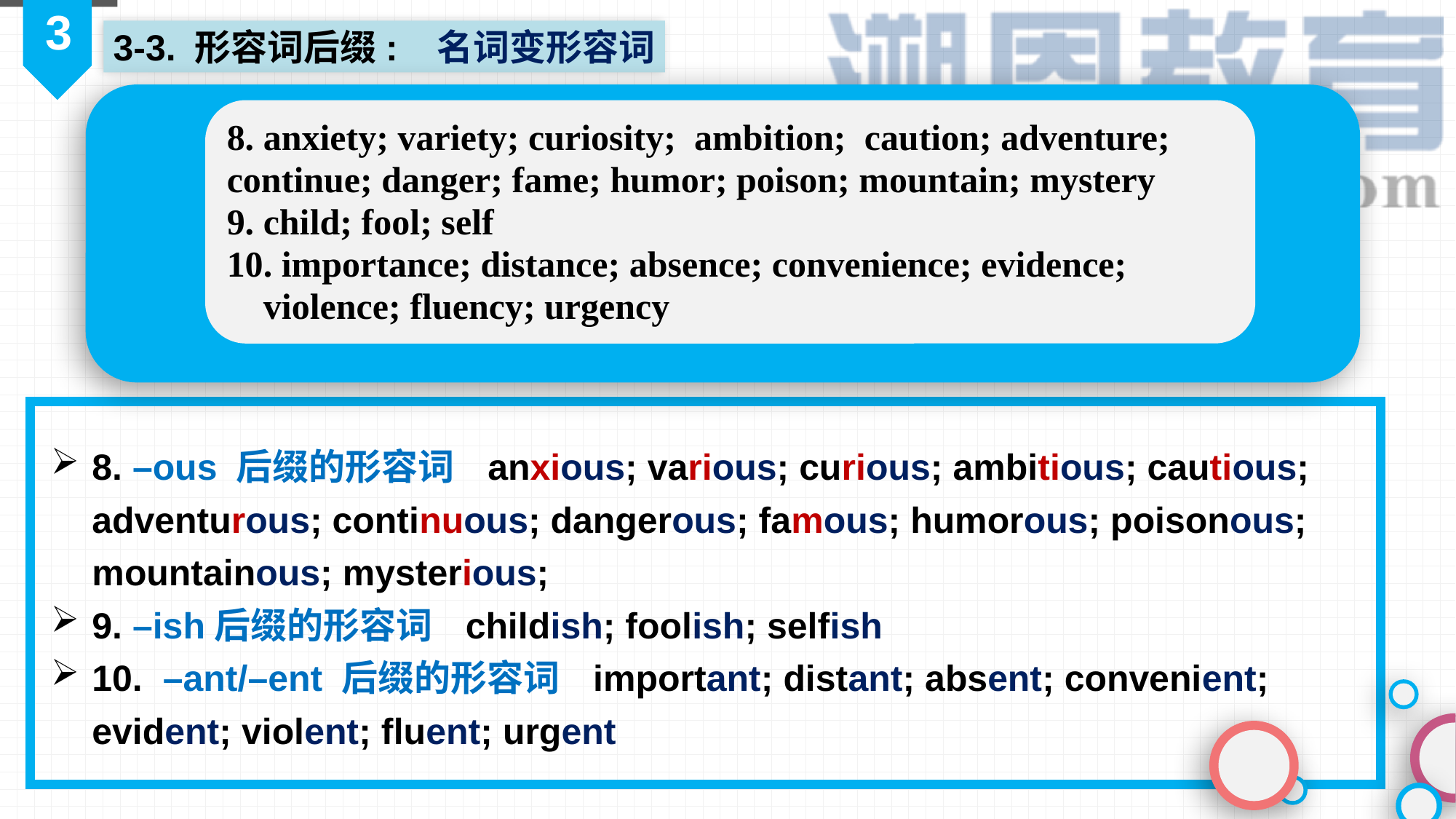

3
3-3. 形容词后缀:   名词变形容词

8. anxiety; variety; curiosity;  ambition;  caution; adventure; continue; danger; fame; humor; poison; mountain; mystery
9. child; fool; self
10. importance; distance; absence; convenience; evidence;
    violence; fluency; urgency

8. –ous 后缀的形容词   anxious; various; curious; ambitious; cautious; adventurous; continuous; dangerous; famous; humorous; poisonous; mountainous; mysterious;
9. –ish后缀的形容词   childish; foolish; selfish
10.  –ant/–ent 后缀的形容词   important; distant; absent; convenient; evident; violent; fluent; urgent